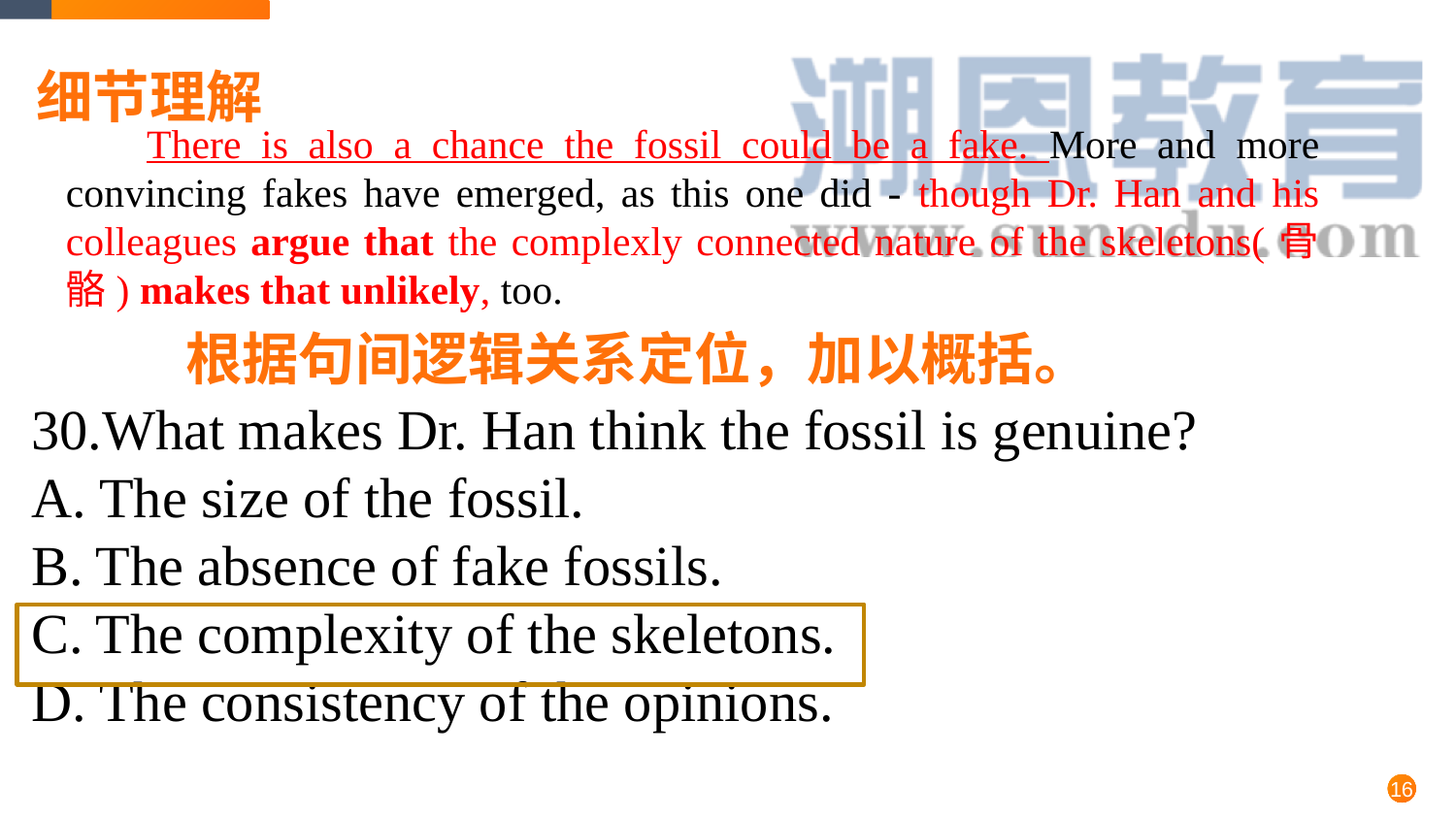

细节理解
There is also a chance the fossil could be a fake. More and more convincing fakes have emerged, as this one did - though Dr. Han and his colleagues argue that the complexly connected nature of the skeletons(骨骼) makes that unlikely, too.
根据句间逻辑关系定位，加以概括。
30.What makes Dr. Han think the fossil is genuine?
A. The size of the fossil.
B. The absence of fake fossils.
C. The complexity of the skeletons.
D. The consistency of the opinions.